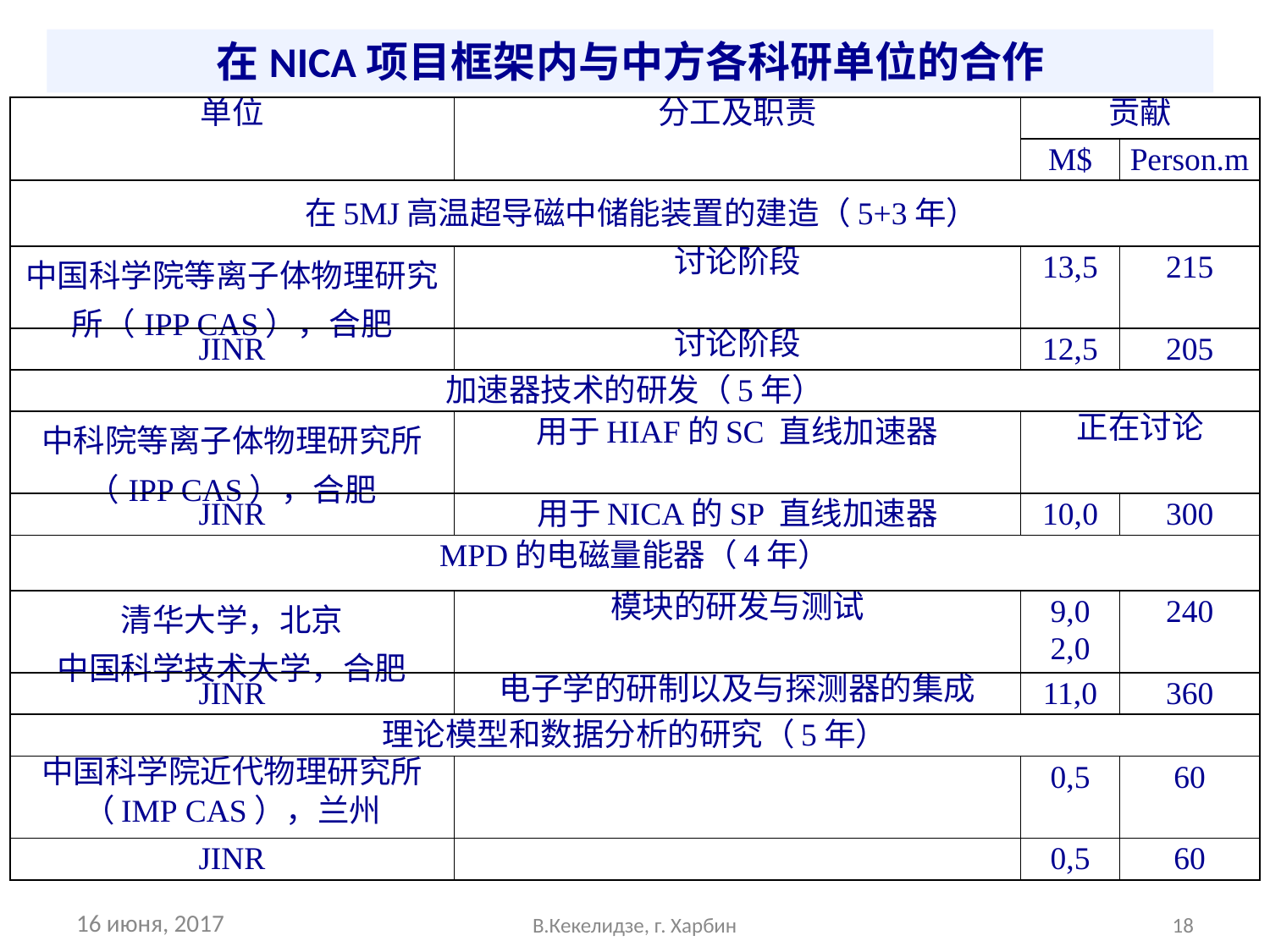

在NICA项目框架内与中方各科研单位的合作
| 单位 | 分工及职责 | 贡献 |  |
| --- | --- | --- | --- |
|  |  | M$ | Person.m |
| 在5MJ高温超导磁中储能装置的建造（5+3年） |  |  |  |
| 中国科学院等离子体物理研究所（IPP CAS），合肥 | 讨论阶段 | 13,5 | 215 |
| JINR | 讨论阶段 | 12,5 | 205 |
| 加速器技术的研发（5年） |  |  |  |
| 中科院等离子体物理研究所（IPP CAS），合肥 | 用于HIAF的SC 直线加速器 | 正在讨论 |  |
| JINR | 用于NICA的SP 直线加速器 | 10,0 | 300 |
| MPD的电磁量能器（4年） |  |  |  |
| 清华大学，北京 中国科学技术大学，合肥 | 模块的研发与测试 | 9,0 2,0 | 240 |
| JINR | 电子学的研制以及与探测器的集成 | 11,0 | 360 |
| 理论模型和数据分析的研究（5年） |  |  |  |
| 中国科学院近代物理研究所（IMP CAS），兰州 |  | 0,5 | 60 |
| JINR |  | 0,5 | 60 |
16 июня, 2017
В.Кекелидзе, г. Харбин
18